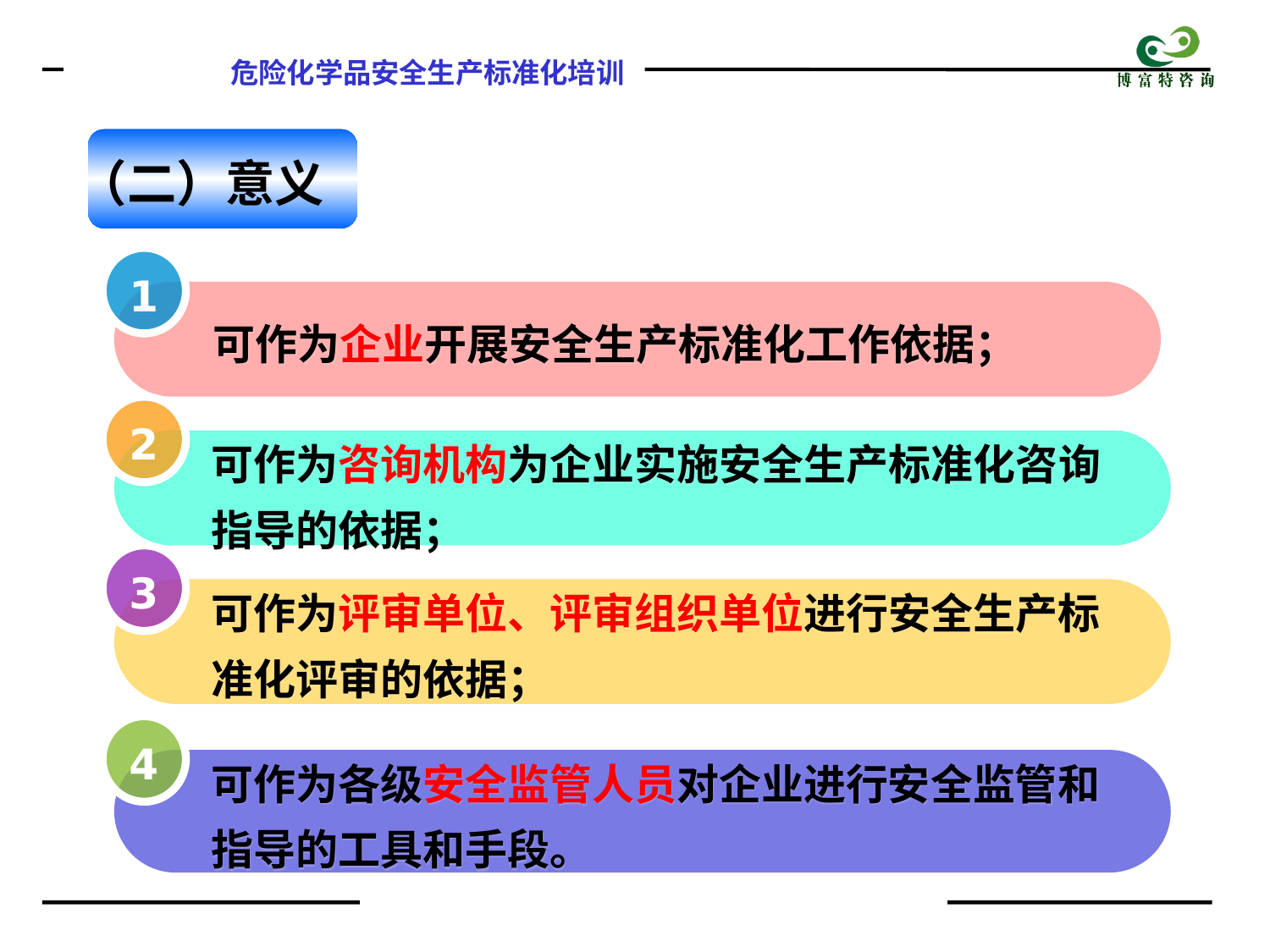

（二）意义

1

可作为企业开展安全生产标准化工作依据；

2
可作为咨询机构为企业实施安全生产标准化咨询指导的依据；

3
可作为评审单位、评审组织单位进行安全生产标准化评审的依据；

4
可作为各级安全监管人员对企业进行安全监管和指导的工具和手段。